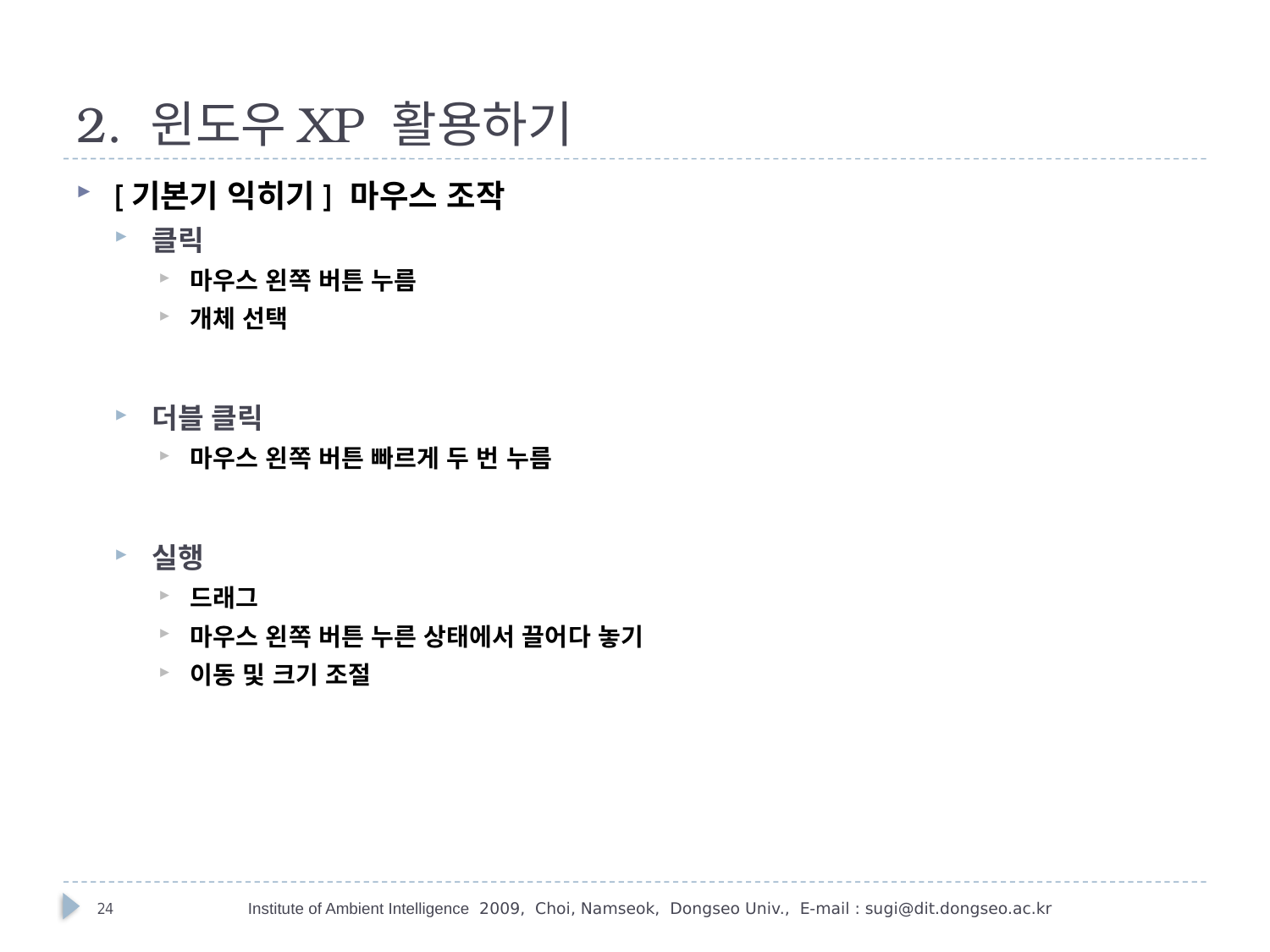

# 2. 윈도우XP 활용하기
[기본기 익히기] 마우스 조작
클릭
마우스 왼쪽 버튼 누름
개체 선택

더블 클릭
마우스 왼쪽 버튼 빠르게 두 번 누름

실행
드래그
마우스 왼쪽 버튼 누른 상태에서 끌어다 놓기
이동 및 크기 조절